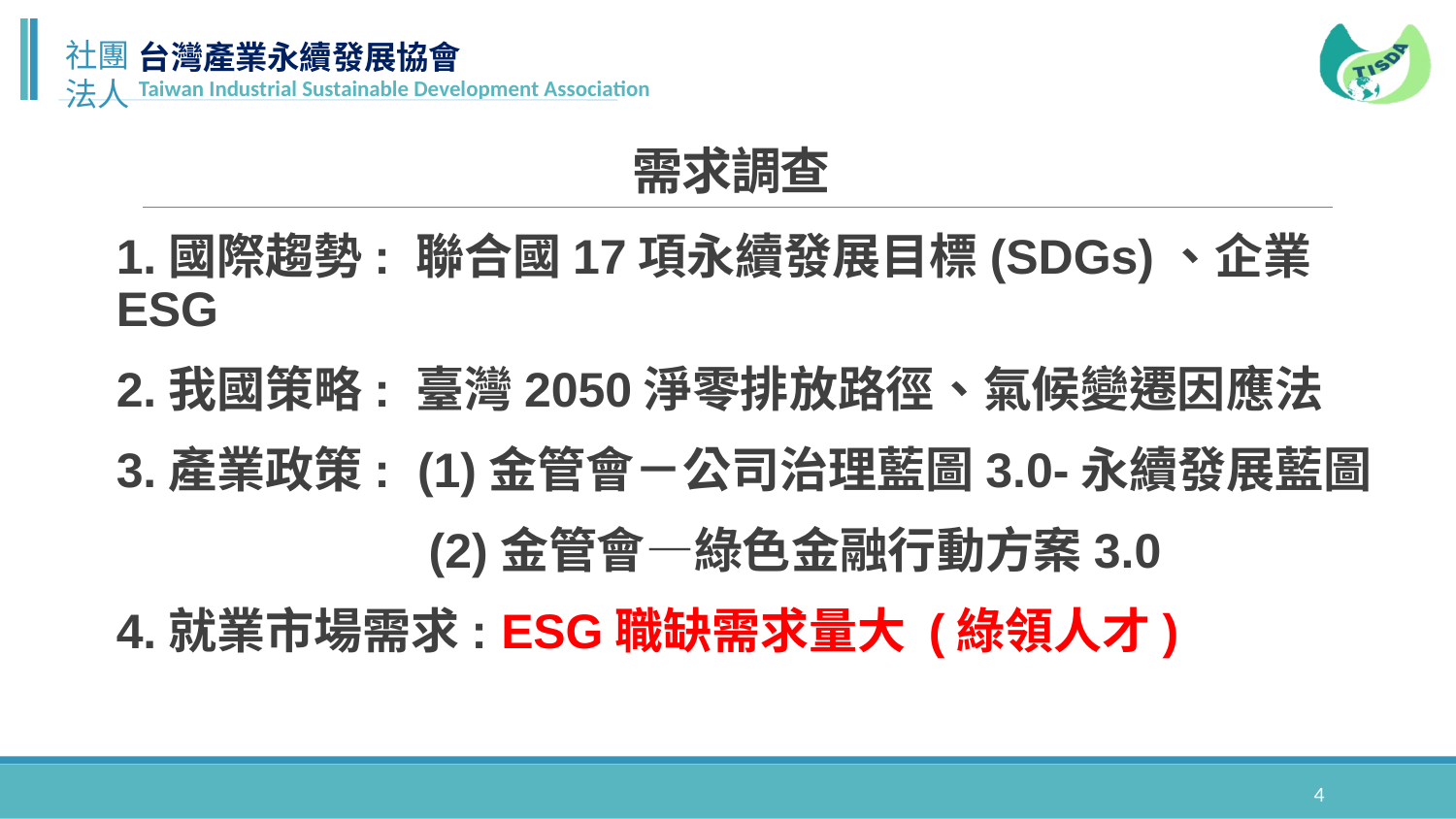

# 需求調查
1.國際趨勢: 聯合國17項永續發展目標(SDGs)、企業ESG
2.我國策略: 臺灣2050淨零排放路徑、氣候變遷因應法
3.產業政策:  (1)金管會－公司治理藍圖3.0-永續發展藍圖
                       (2)金管會—綠色金融行動方案3.0
4.就業市場需求: ESG職缺需求量大 (綠領人才)

4